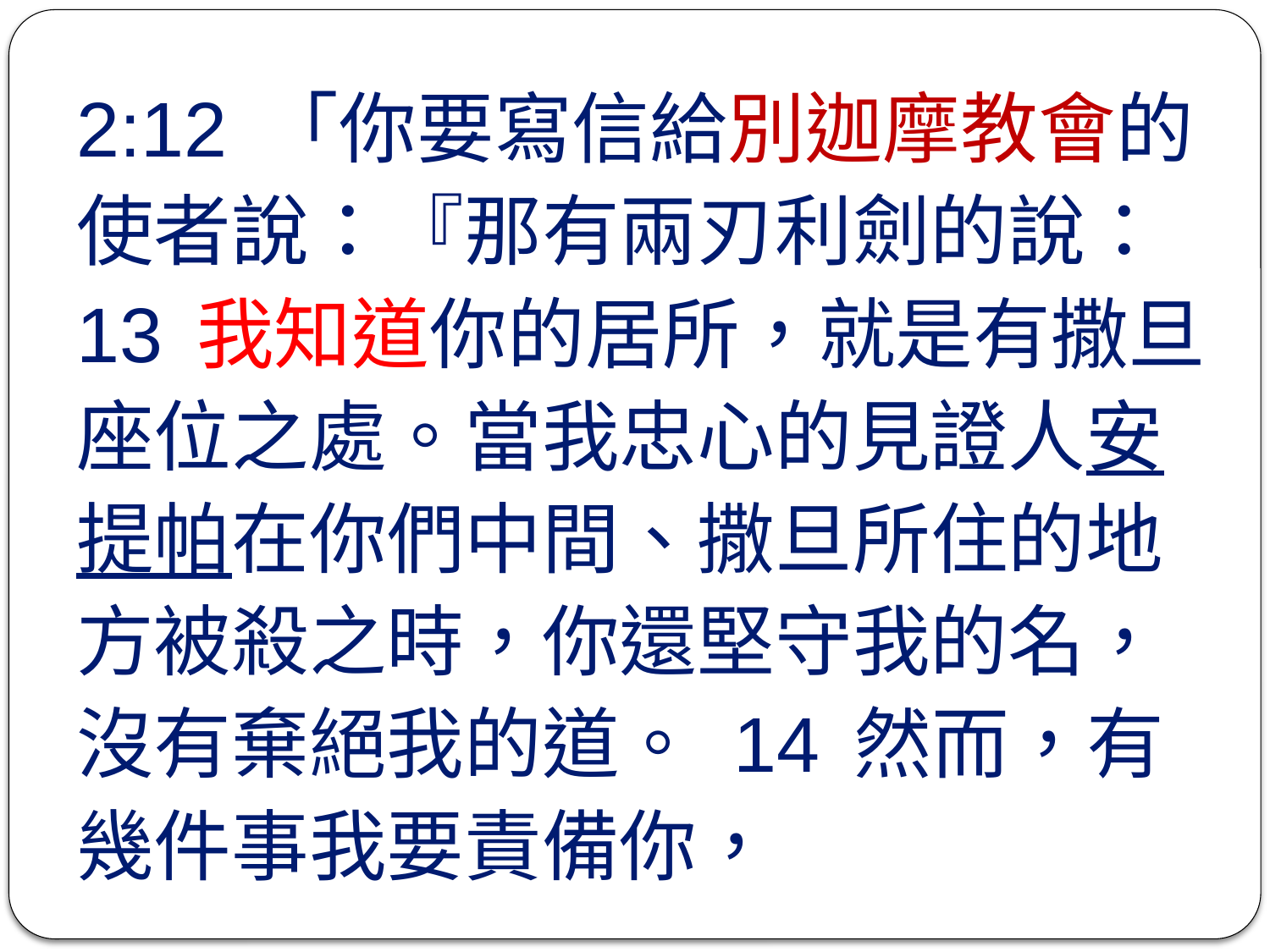

2:12 「你要寫信給別迦摩教會的使者說：『那有兩刃利劍的說： 13 我知道你的居所，就是有撒旦座位之處。當我忠心的見證人安提帕在你們中間、撒旦所住的地方被殺之時，你還堅守我的名，沒有棄絕我的道。 14 然而，有幾件事我要責備你，